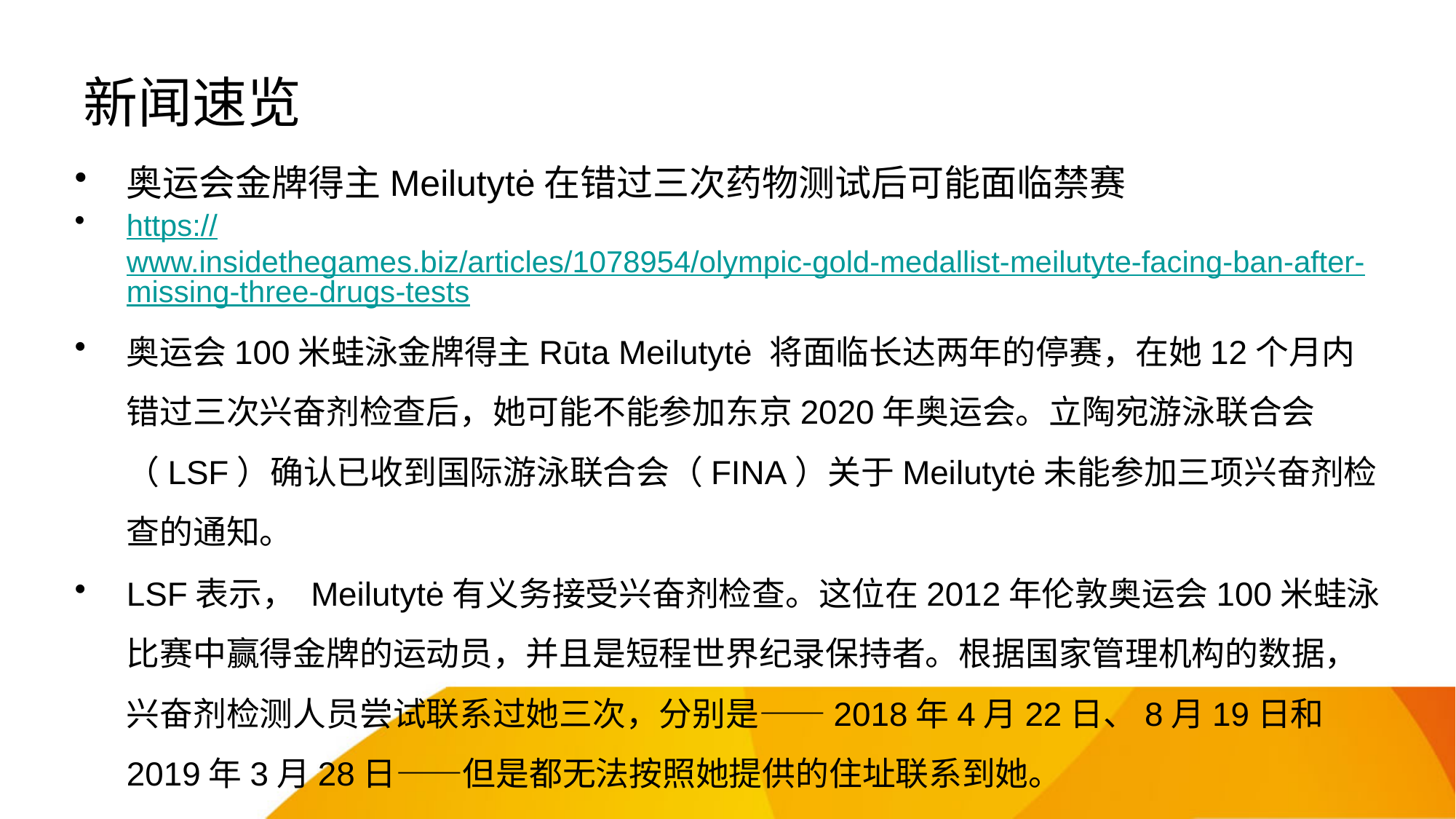

# 新闻速览
奥运会金牌得主Meilutytė在错过三次药物测试后可能面临禁赛
https://www.insidethegames.biz/articles/1078954/olympic-gold-medallist-meilutyte-facing-ban-after-missing-three-drugs-tests
奥运会100米蛙泳金牌得主Rūta Meilutytė 将面临长达两年的停赛，在她12个月内错过三次兴奋剂检查后，她可能不能参加东京2020年奥运会。立陶宛游泳联合会（LSF）确认已收到国际游泳联合会（FINA）关于Meilutytė未能参加三项兴奋剂检查的通知。
LSF表示， Meilutytė有义务接受兴奋剂检查。这位在2012年伦敦奥运会100米蛙泳比赛中赢得金牌的运动员，并且是短程世界纪录保持者。根据国家管理机构的数据，兴奋剂检测人员尝试联系过她三次，分别是——2018年4月22日、8月19日和2019年3月28日——但是都无法按照她提供的住址联系到她。